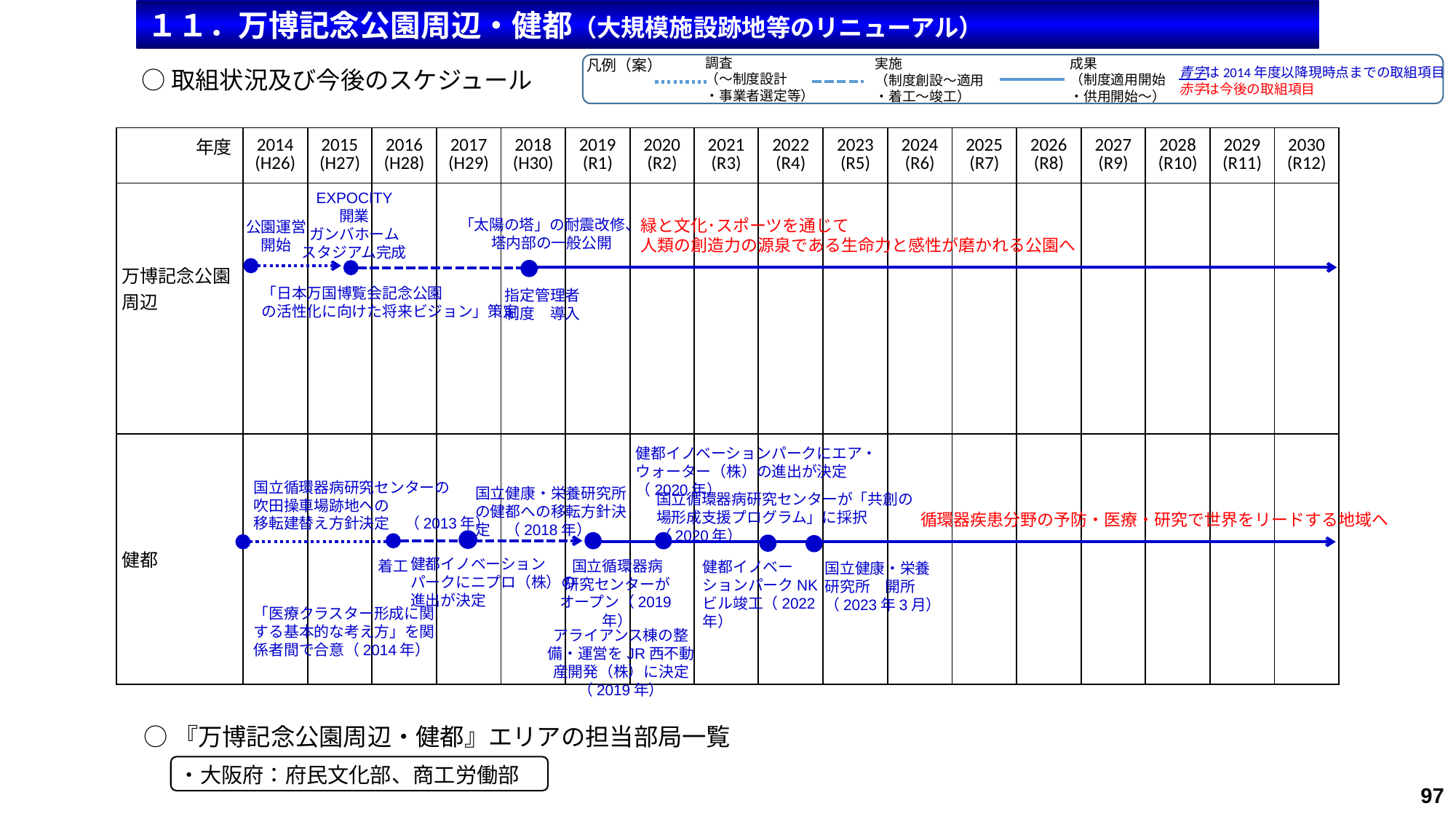

１１．万博記念公園周辺・健都（大規模施設跡地等のリニューアル）
調査
（～制度設計
・事業者選定等）
成果
（制度適用開始
・供用開始～）
実施
（制度創設～適用
・着工～竣工）
凡例（案）

青字は2014年度以降現時点までの取組項目
赤字は今後の取組項目
○取組状況及び今後のスケジュール
| 年度 | 2014 (H26) | 2015 (H27) | 2016 (H28) | 2017 (H29) | 2018 (H30) | 2019 (R1) | 2020 (R2) | 2021 (R3) | 2022 (R4) | 2023 (R5) | 2024 (R6) | 2025 (R7) | 2026 (R8) | 2027 (R9) | 2028 (R10) | 2029 (R11) | 2030 (R12) |
| --- | --- | --- | --- | --- | --- | --- | --- | --- | --- | --- | --- | --- | --- | --- | --- | --- | --- |
| 万博記念公園周辺 |  |  |  |  |  |  |  |  |  |  |  |  |  |  |  |  |  |
| 健都 |  |  |  |  |  |  |  |  |  |  |  |  |  |  |  |  |  |
EXPOCITY
開業
ガンバホーム
スタジアム完成
緑と文化･スポーツを通じて
人類の創造力の源泉である生命力と感性が磨かれる公園へ
「太陽の塔」の耐震改修、
塔内部の一般公開
公園運営
開始

「日本万国博覧会記念公園
の活性化に向けた将来ビジョン」策定
指定管理者
制度　導入
健都イノベーションパークにエア・ウォーター（株）の進出が決定（2020年）
国立循環器病研究センターの
吹田操車場跡地への
移転建替え方針決定　（2013年）
国立健康・栄養研究所の健都への移転方針決定　（2018年）
国立循環器病研究センターが「共創の場形成支援プログラム」に採択（2020年）
循環器疾患分野の予防・医療・研究で世界をリードする地域へ

健都イノベーション
パークにニプロ（株）の
進出が決定
国立循環器病
研究センターが
オープン（2019年）
着工
健都イノベーションパークNKビル竣工（2022年）
国立健康・栄養研究所　開所
（2023年3月）
「医療クラスター形成に関する基本的な考え方」を関係者間で合意（2014年）
アライアンス棟の整備・運営をJR西不動産開発（株）に決定（2019年）
○『万博記念公園周辺・健都』エリアの担当部局一覧

・大阪府：府民文化部、商工労働部
97